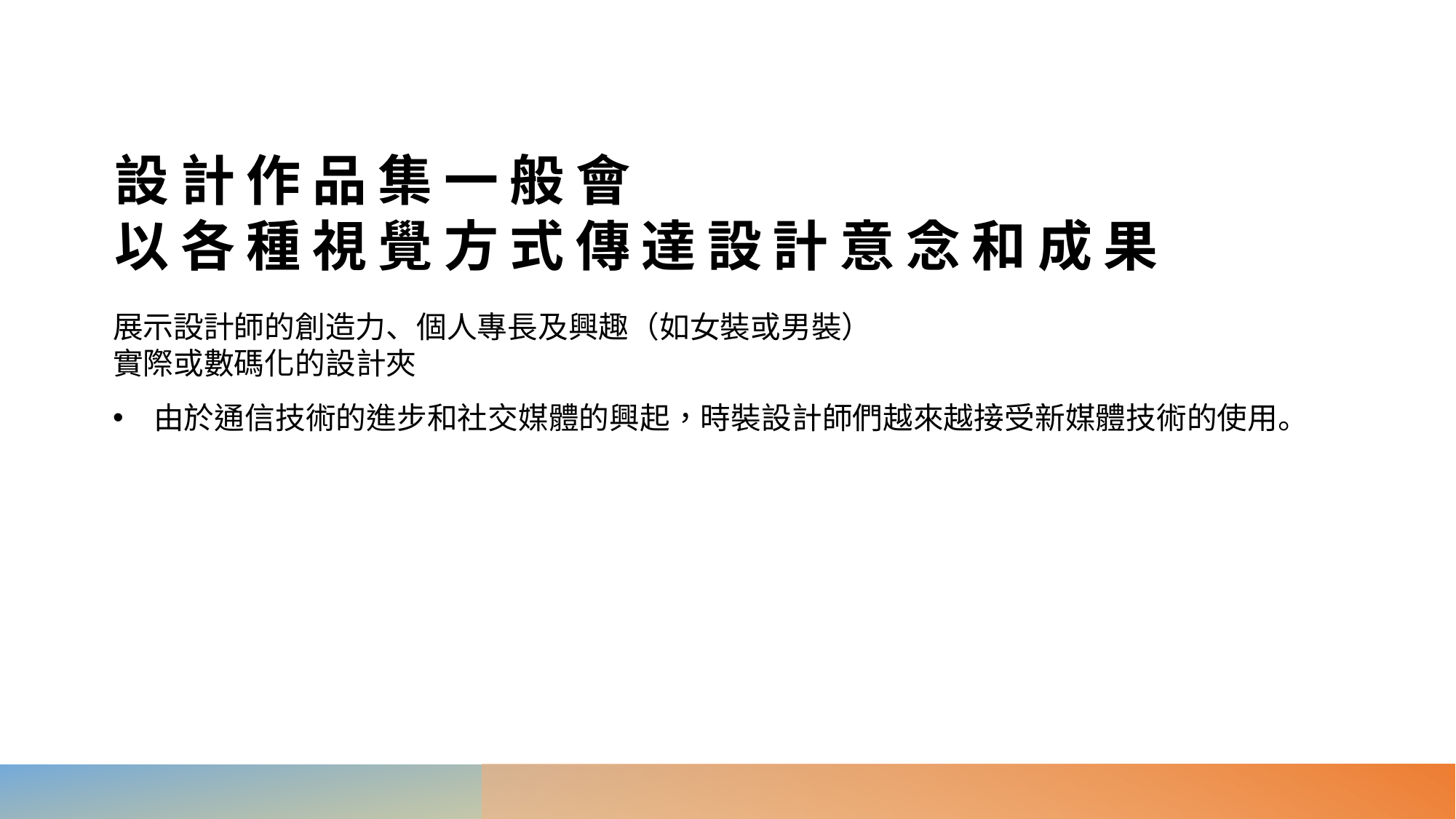

# 設計作品集一般會 以各種視覺方式傳達設計意念和成果

展示設計師的創造力、個人專長及興趣（如女裝或男裝）
實際或數碼化的設計夾
由於通信技術的進步和社交媒體的興起，時裝設計師們越來越接受新媒體技術的使用。